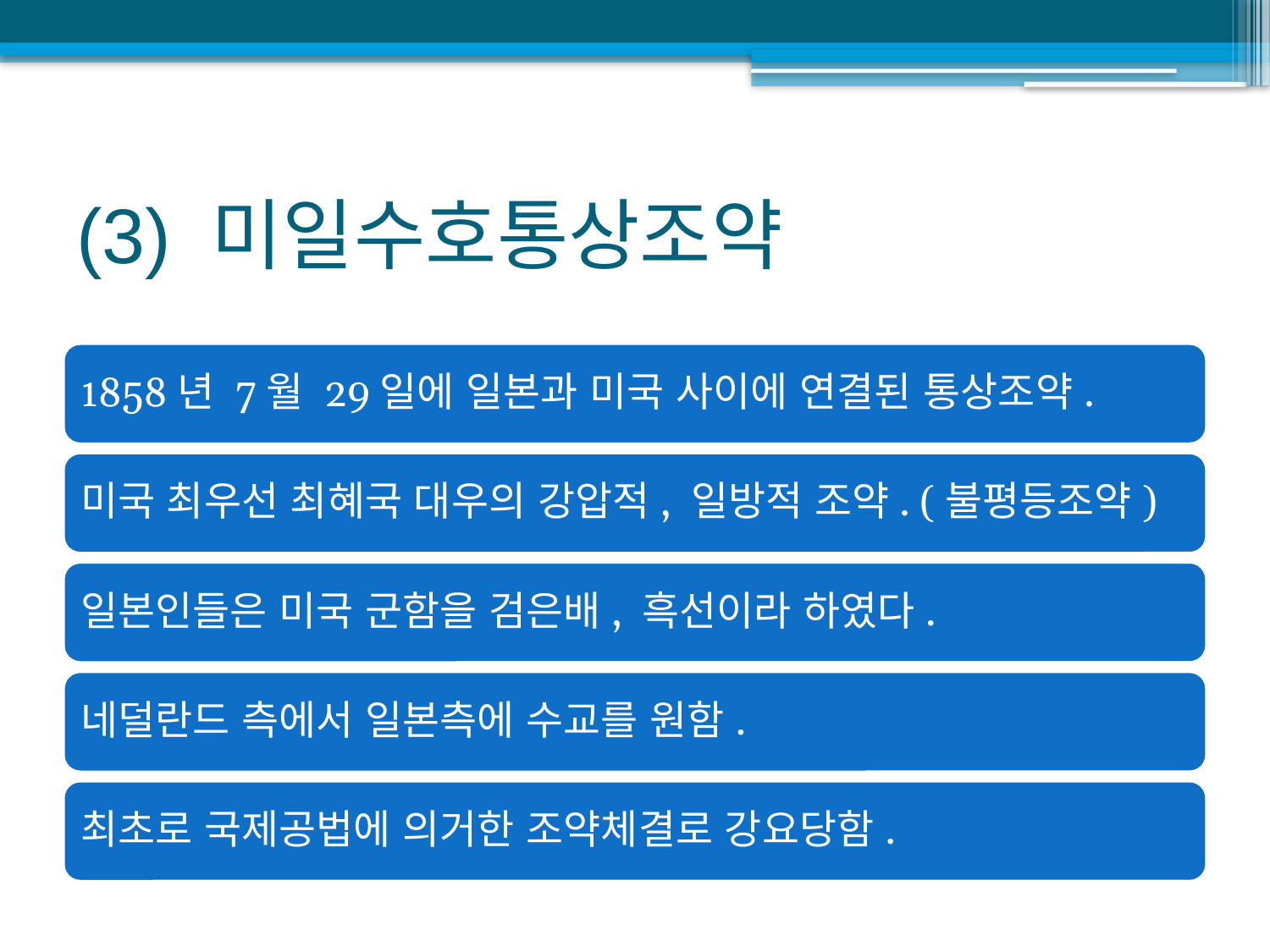

# (3) 미일수호통상조약
1858년 7월 29일에 일본과 미국 사이에 연결된 통상조약.
미국 최우선 최혜국 대우의 강압적, 일방적 조약. (불평등조약)
일본인들은 미국 군함을 검은배, 흑선이라 하였다.
네덜란드 측에서 일본측에 수교를 원함.
최초로 국제공법에 의거한 조약체결로 강요당함.